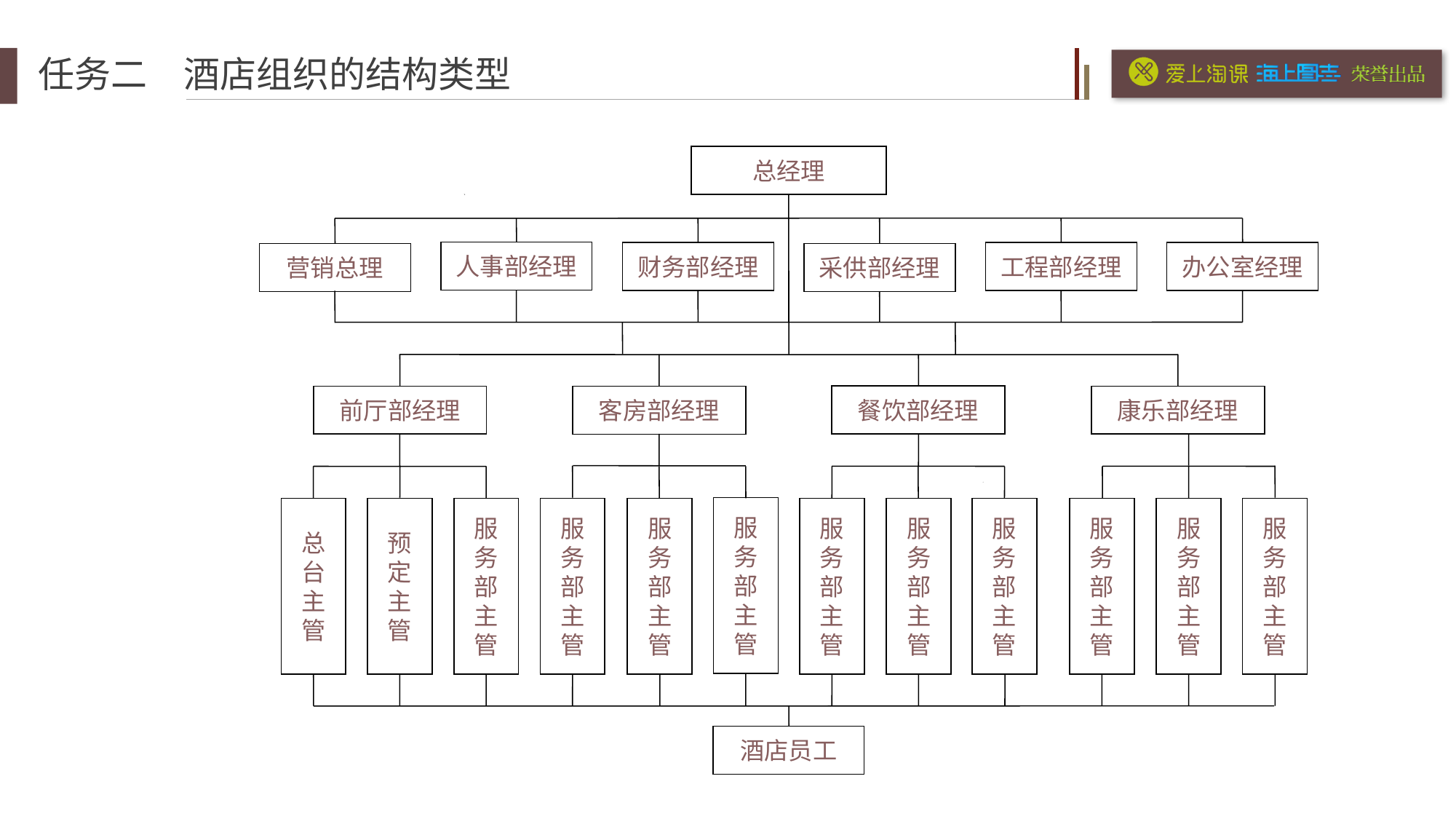

总经理

人事部经理
财务部经理
工程部经理
办公室经理
营销总理
采供部经理

餐饮部经理
前厅部经理
康乐部经理
客房部经理

服务部主管

总台主管

服务部主管

服务部主管

服务部主管

服务部主管

服务部主管

预定主管

服务部主管

服务部主管

服务部主管

服务部主管

酒店员工